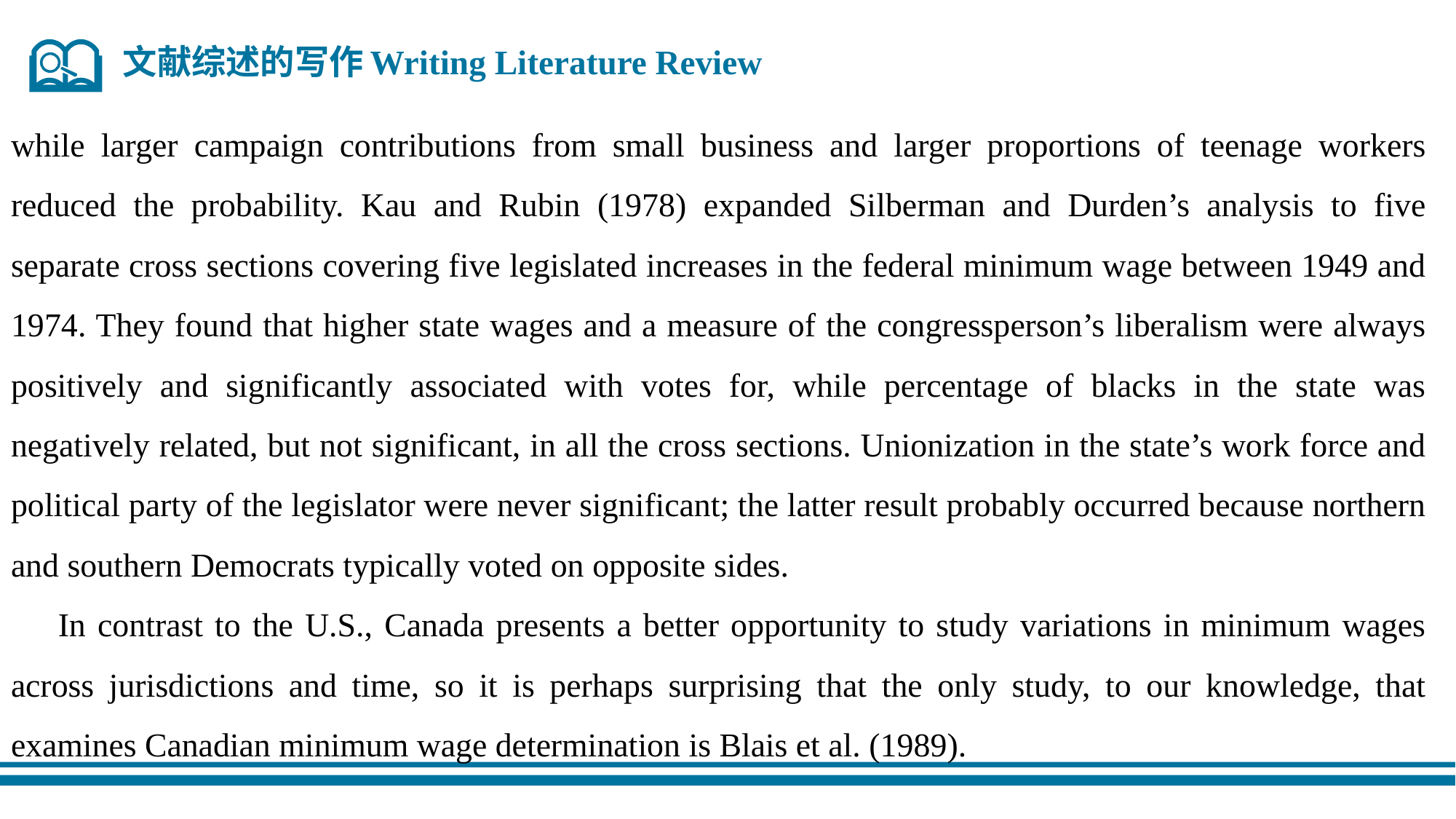

文献综述的写作Writing Literature Review
while larger campaign contributions from small business and larger proportions of teenage workers reduced the probability. Kau and Rubin (1978) expanded Silberman and Durden’s analysis to five separate cross sections covering five legislated increases in the federal minimum wage between 1949 and 1974. They found that higher state wages and a measure of the congressperson’s liberalism were always positively and significantly associated with votes for, while percentage of blacks in the state was negatively related, but not significant, in all the cross sections. Unionization in the state’s work force and political party of the legislator were never significant; the latter result probably occurred because northern and southern Democrats typically voted on opposite sides.
    In contrast to the U.S., Canada presents a better opportunity to study variations in minimum wages across jurisdictions and time, so it is perhaps surprising that the only study, to our knowledge, that examines Canadian minimum wage determination is Blais et al. (1989).